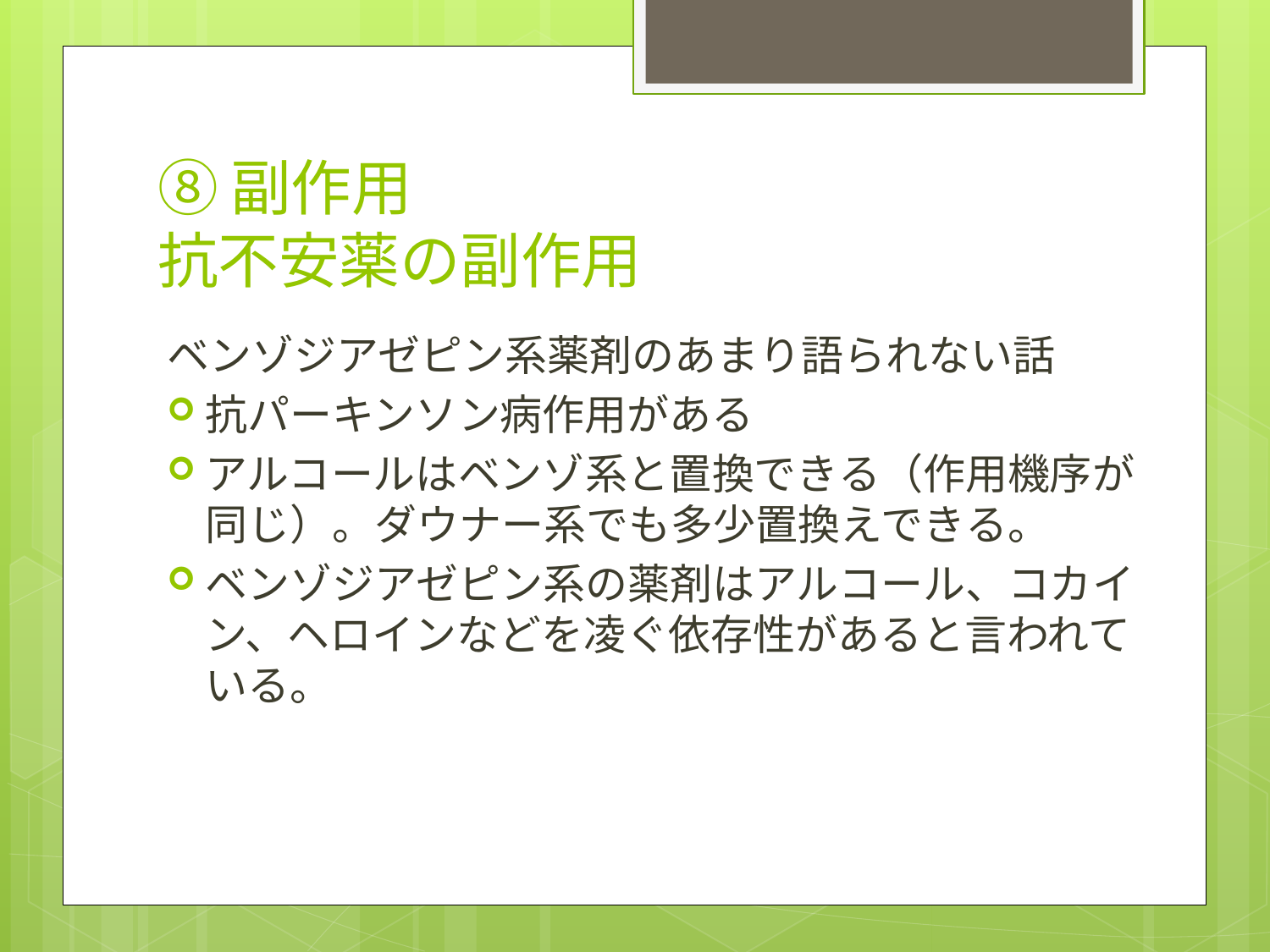

# ⑧副作用 抗不安薬の副作用
ベンゾジアゼピン系薬剤のあまり語られない話
抗パーキンソン病作用がある
アルコールはベンゾ系と置換できる（作用機序が同じ）。ダウナー系でも多少置換えできる。
ベンゾジアゼピン系の薬剤はアルコール、コカイン、ヘロインなどを凌ぐ依存性があると言われている。